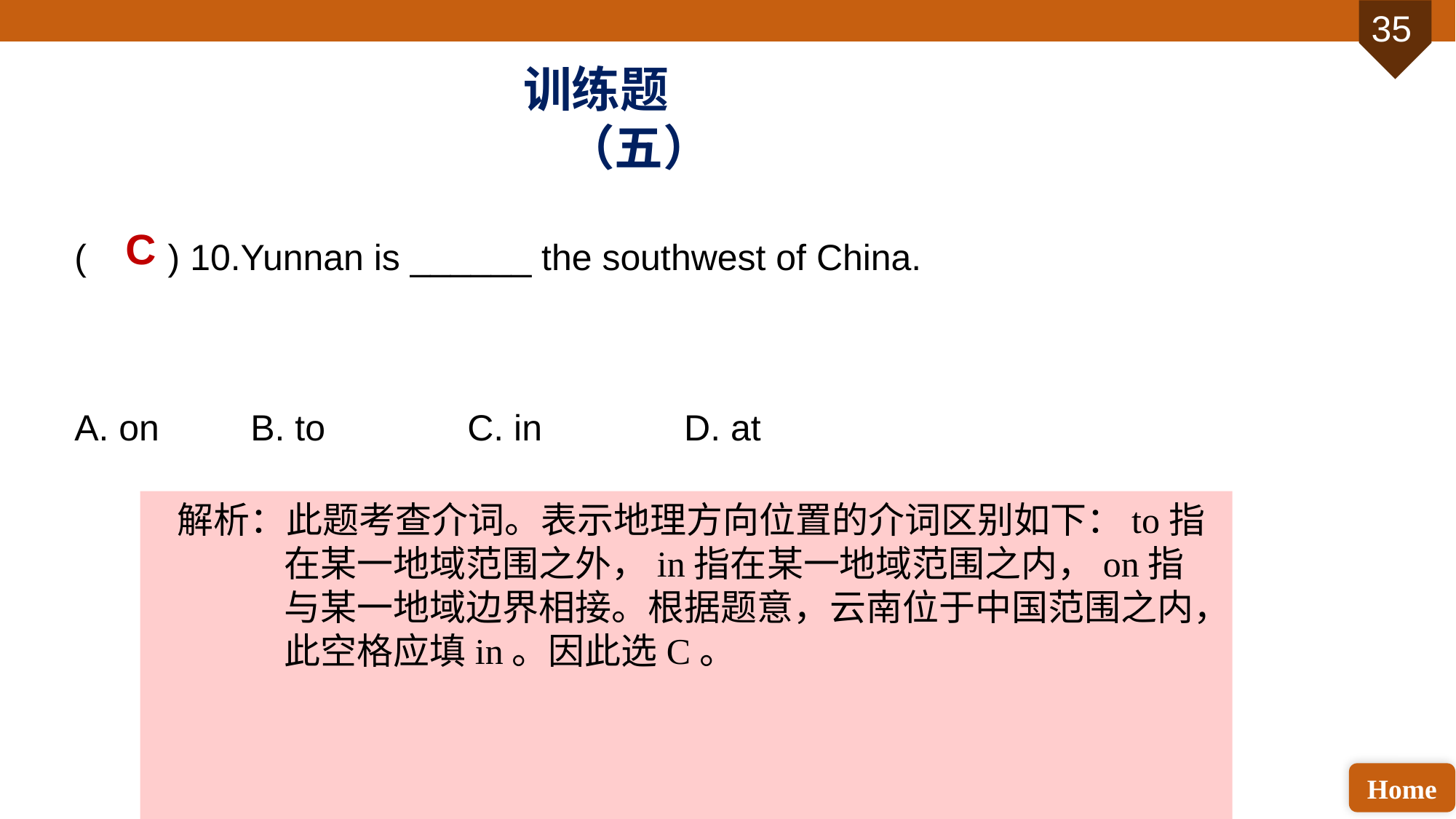

训练题（五）
(        ) 10.Yunnan is ______ the southwest of China.

A. on         B. to              C. in              D. at
C

解析：此题考查介词。表示地理方向位置的介词区别如下：to指在某一地域范围之外，in指在某一地域范围之内，on指与某一地域边界相接。根据题意，云南位于中国范围之内，此空格应填in。因此选C。